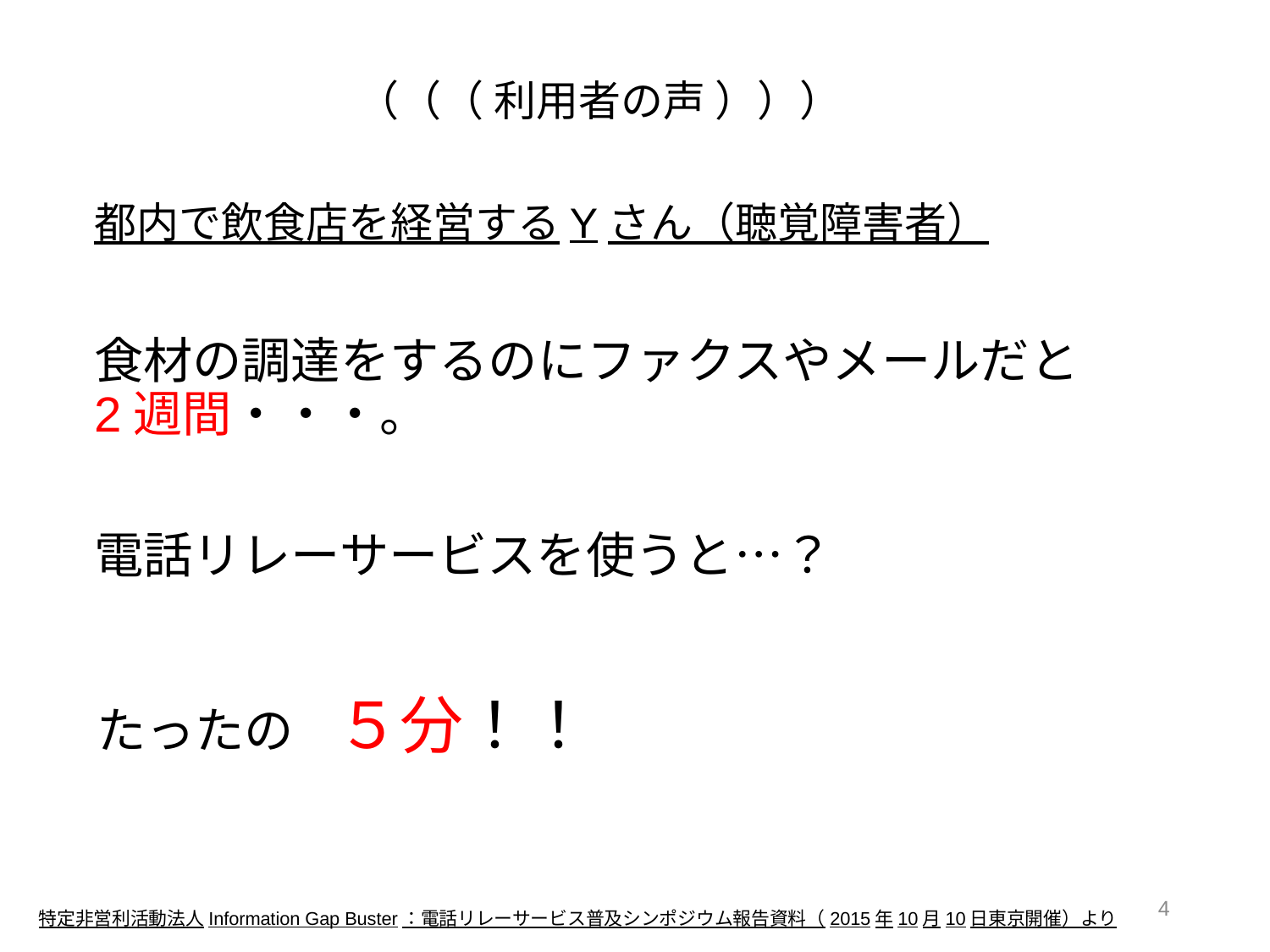

（（（ 利用者の声 ）））
都内で飲食店を経営するYさん（聴覚障害者）

食材の調達をするのにファクスやメールだと 　2週間・・・。

電話リレーサービスを使うと…？
たったの　５分！！
4
特定非営利活動法人Information Gap Buster：電話リレーサービス普及シンポジウム報告資料（2015年10月10日東京開催）より